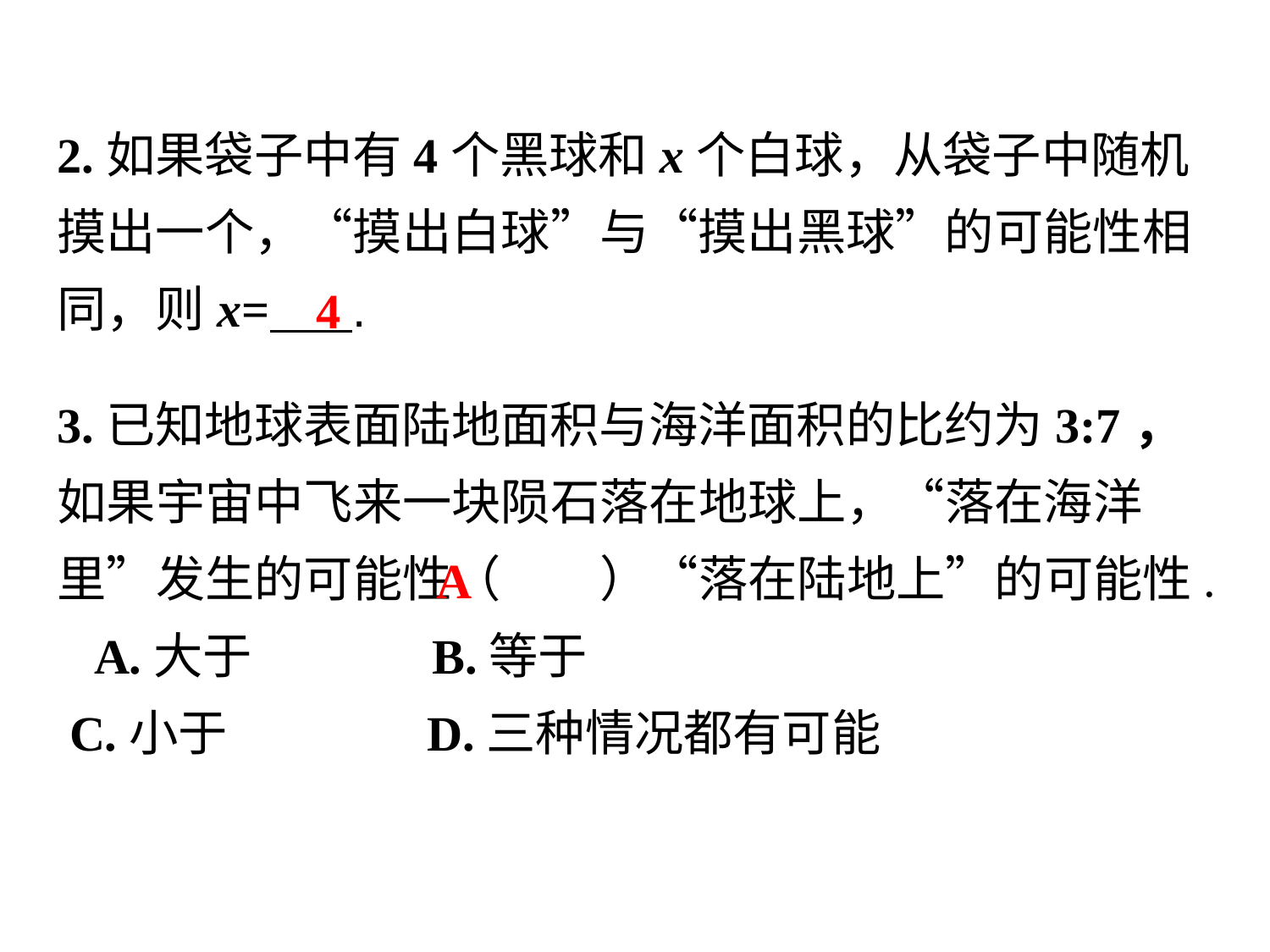

2.如果袋子中有4个黑球和x个白球，从袋子中随机摸出一个，“摸出白球”与“摸出黑球”的可能性相同，则x=      .
4
3.已知地球表面陆地面积与海洋面积的比约为3:7，如果宇宙中飞来一块陨石落在地球上，“落在海洋里”发生的可能性（         ）“落在陆地上”的可能性.
   A.大于               B.等于
 C.小于                 D.三种情况都有可能
A